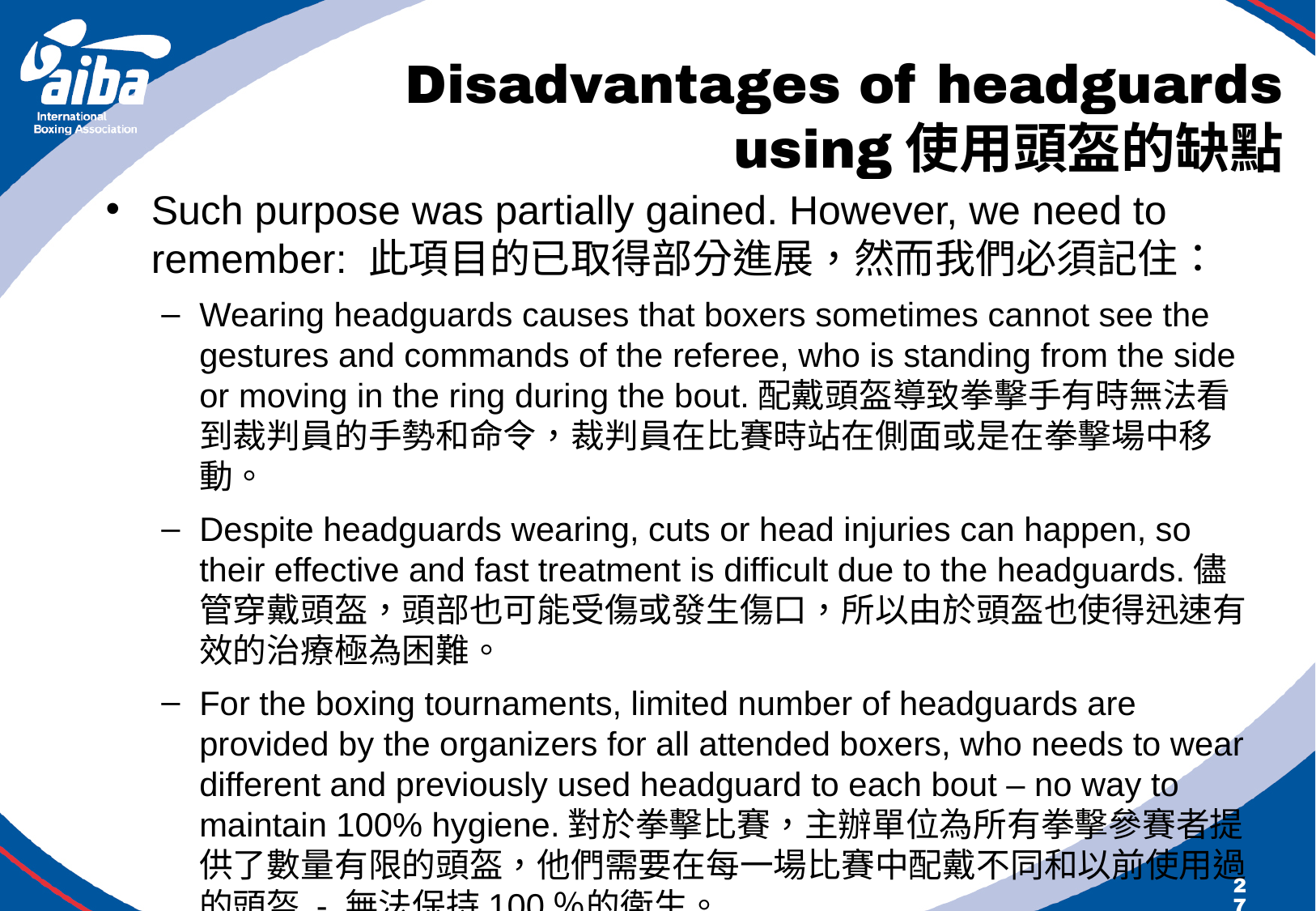

# Disadvantages of headguards using使用頭盔的缺點
Such purpose was partially gained. However, we need to remember: 此項目的已取得部分進展，然而我們必須記住：
Wearing headguards causes that boxers sometimes cannot see the gestures and commands of the referee, who is standing from the side  or moving in the ring during the bout.配戴頭盔導致拳擊手有時無法看到裁判員的手勢和命令，裁判員在比賽時站在側面或是在拳擊場中移動。
Despite headguards wearing, cuts or head injuries can happen, so their effective and fast treatment is difficult due to the headguards.儘管穿戴頭盔，頭部也可能受傷或發生傷口，所以由於頭盔也使得迅速有效的治療極為困難。
For the boxing tournaments, limited number of headguards are provided by the organizers for all attended boxers, who needs to wear different and previously used headguard to each bout – no way to maintain 100% hygiene.對於拳擊比賽，主辦單位為所有拳擊參賽者提供了數量有限的頭盔，他們需要在每一場比賽中配戴不同和以前使用過的頭盔 - 無法保持100％的衛生。
271